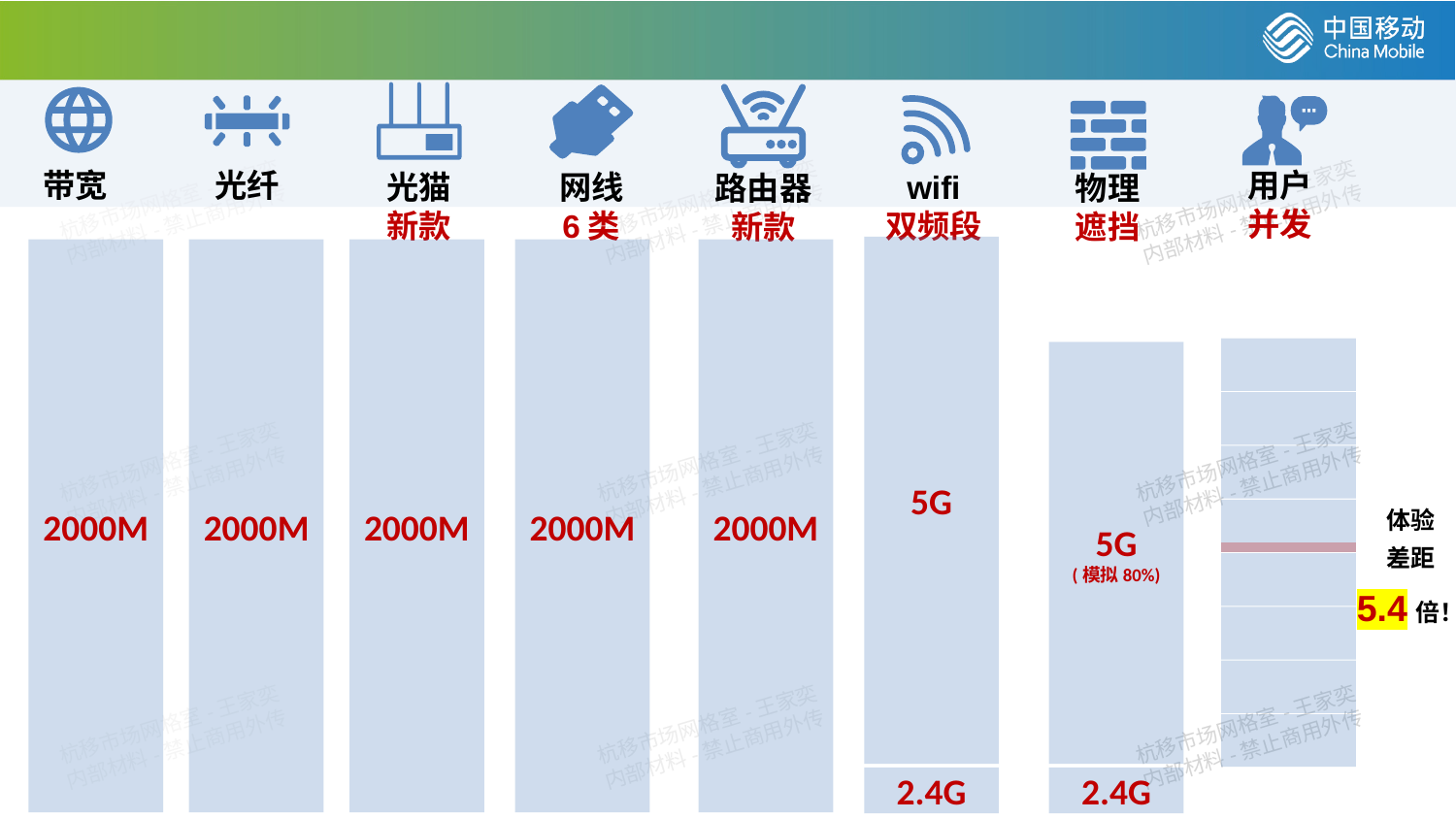

光猫
新款

路由器
新款

网线
6类

带宽

光纤

用户
并发

wifi
双频段

物理
遮挡
5G
2000M
2000M
2000M
2000M
2000M

5G
(模拟80%)

体验
差距
5.4倍！

2.4G
2.4G